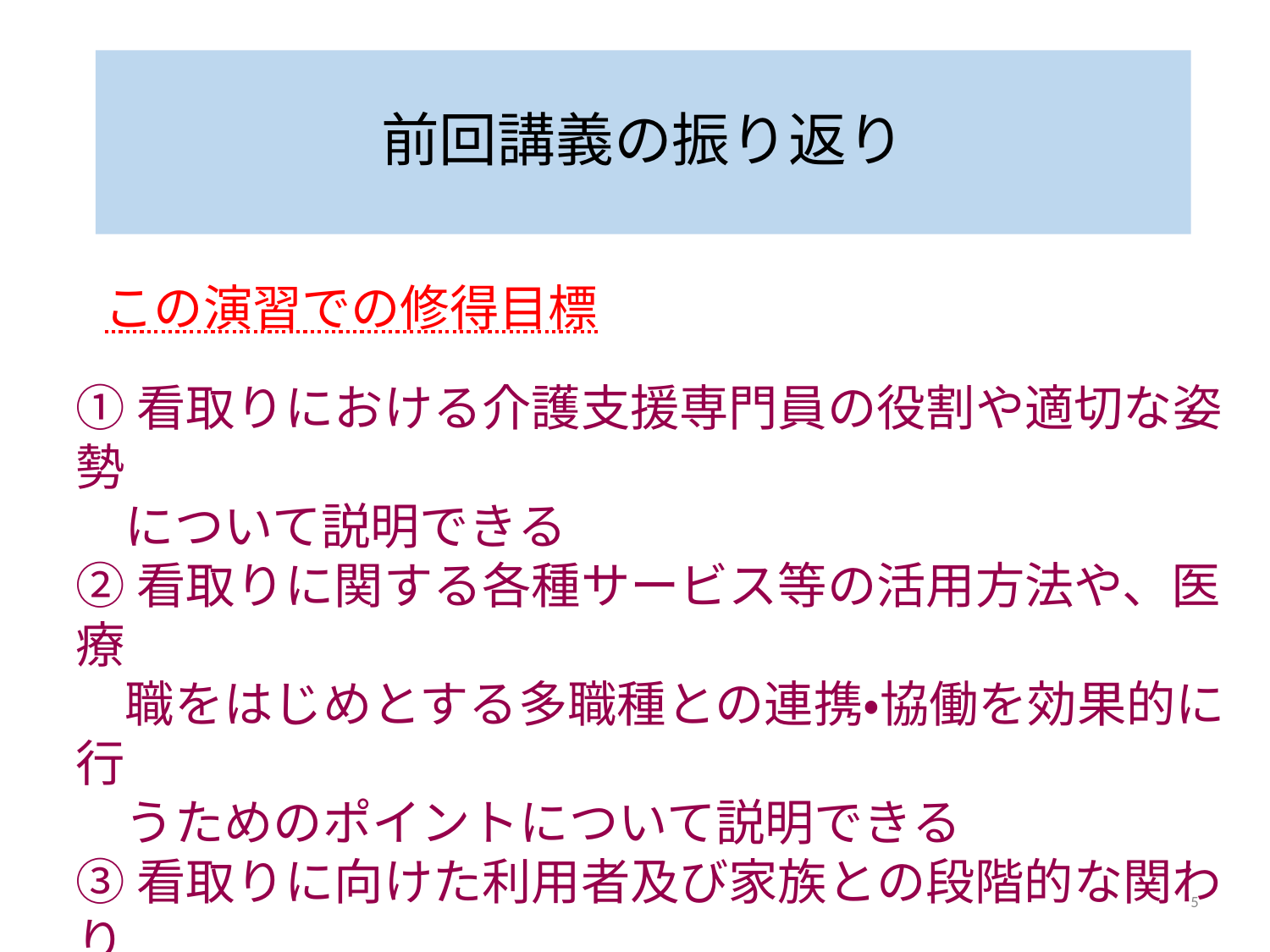

# 前回講義の振り返り
この演習での修得目標
①看取りにおける介護支援専門員の役割や適切な姿勢
　について説明できる
②看取りに関する各種サービス等の活用方法や、医療
　職をはじめとする多職種との連携・協働を効果的に行
　うためのポイントについて説明できる
③看取りに向けた利用者及び家族との段階的な関わり
　の変化について説明できる
④看取りのケースにおいて、在宅生活の支援において
　起こりやすい課題について説明できる
5